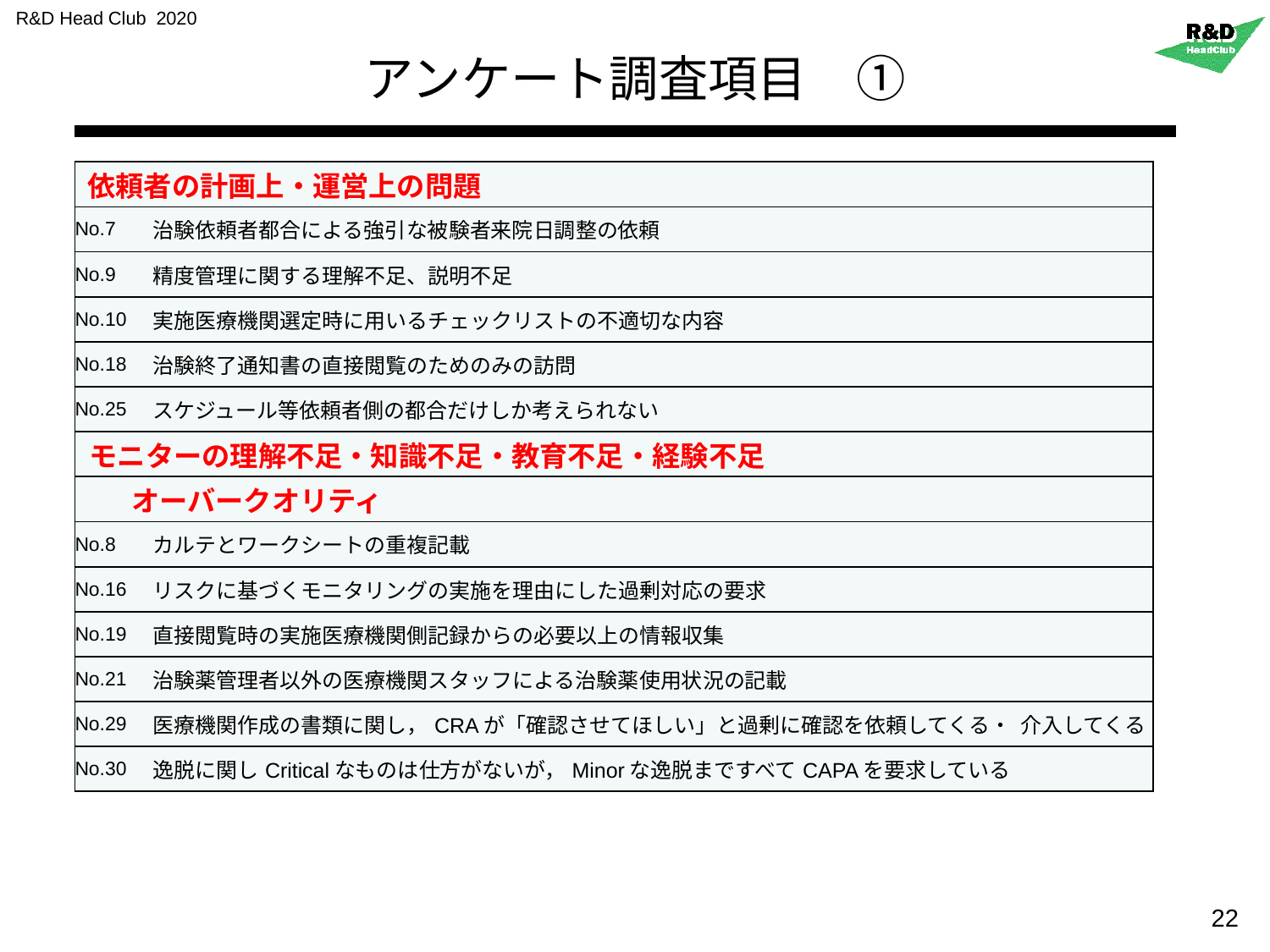

R&D Head Club  2020
# アンケート調査項目　①
| 依頼者の計画上・運営上の問題 |  |
| --- | --- |
| No.7 | 治験依頼者都合による強引な被験者来院日調整の依頼 |
| No.9 | 精度管理に関する理解不足、説明不足 |
| No.10 | 実施医療機関選定時に用いるチェックリストの不適切な内容 |
| No.18 | 治験終了通知書の直接閲覧のためのみの訪問 |
| No.25 | スケジュール等依頼者側の都合だけしか考えられない |
| モニターの理解不足・知識不足・教育不足・経験不足 |  |
| オーバークオリティ |  |
| No.8 | カルテとワークシートの重複記載 |
| No.16 | リスクに基づくモニタリングの実施を理由にした過剰対応の要求 |
| No.19 | 直接閲覧時の実施医療機関側記録からの必要以上の情報収集 |
| No.21 | 治験薬管理者以外の医療機関スタッフによる治験薬使用状況の記載 |
| No.29 | 医療機関作成の書類に関し，CRAが「確認させてほしい」と過剰に確認を依頼してくる・ 介入してくる |
| No.30 | 逸脱に関しCriticalなものは仕方がないが，Minorな逸脱まですべてCAPAを要求している |
22